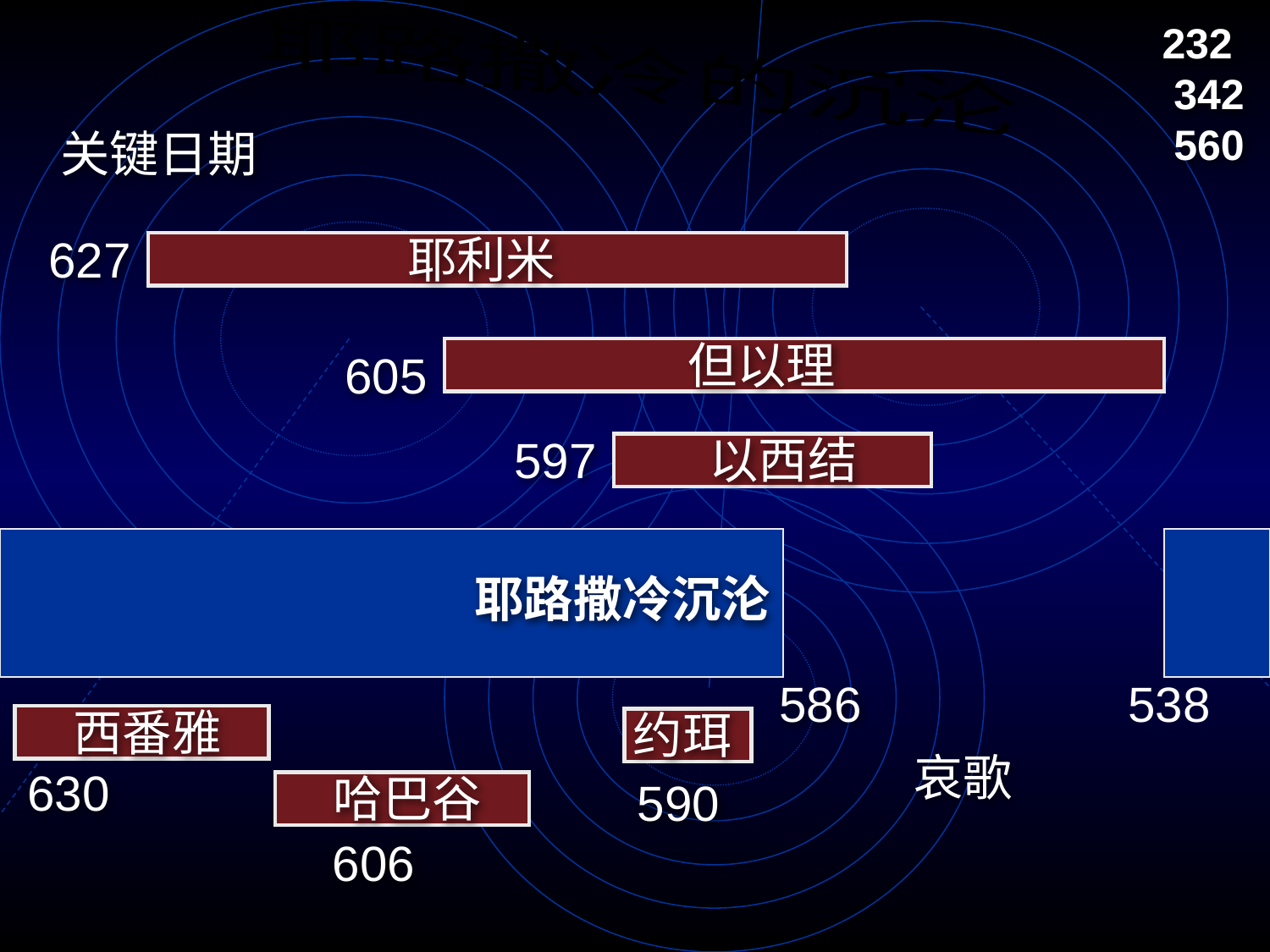

耶路撒冷的沉沦
232
342
560
关键日期
耶利米
627

但以理
605

597
以西结

# 耶路撒冷沉沦

586
538
西番雅
约珥

哀歌
630
哈巴谷
590

606